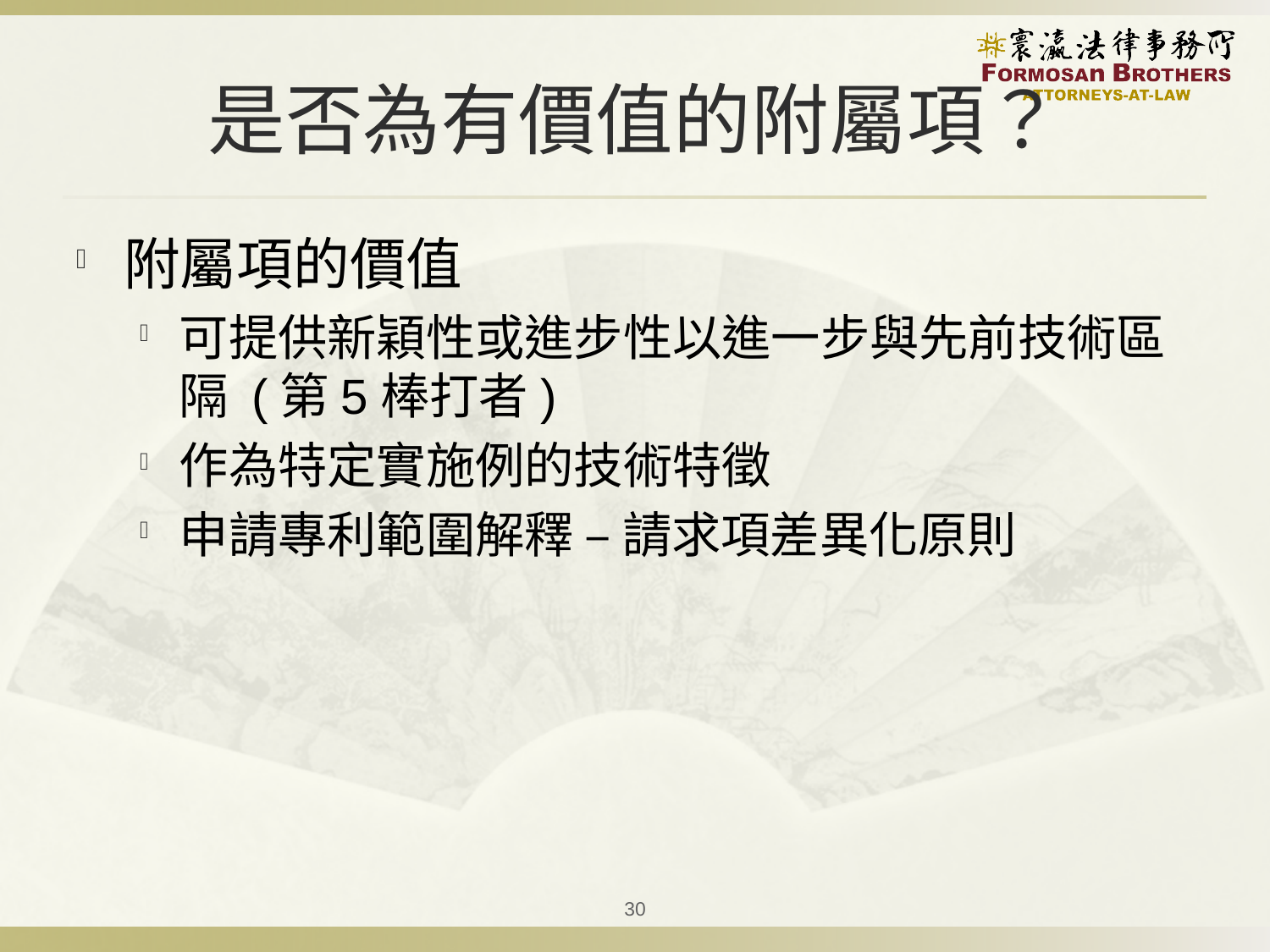

# 是否為有價值的附屬項？
附屬項的價值
可提供新穎性或進步性以進一步與先前技術區隔 (第5棒打者)
作為特定實施例的技術特徵
申請專利範圍解釋 – 請求項差異化原則
30